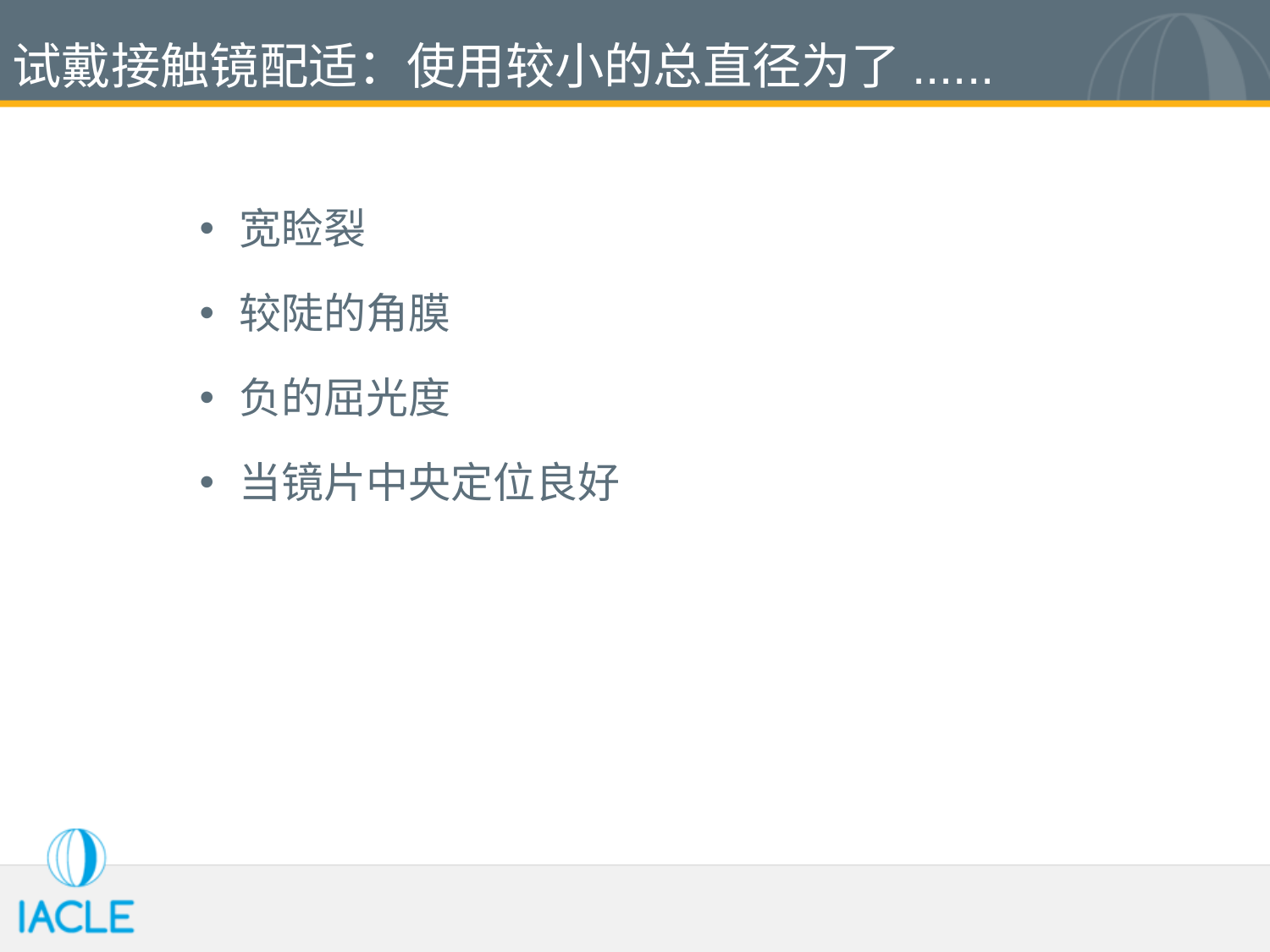

# 试戴接触镜配适：使用较小的总直径为了......
宽睑裂
较陡的角膜
负的屈光度
当镜片中央定位良好